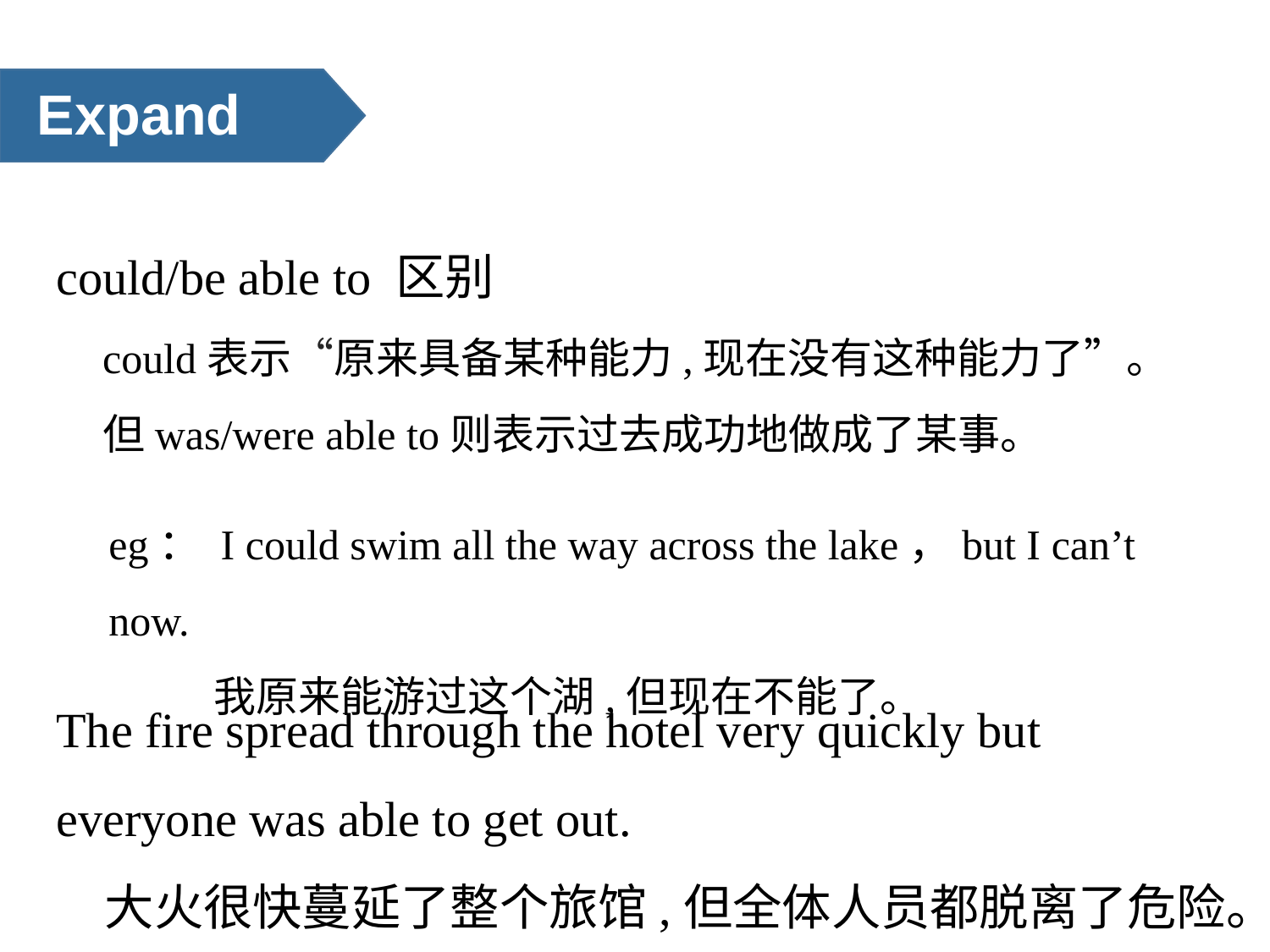

Expand
could/be able to 区别
could表示“原来具备某种能力,现在没有这种能力了”。
但was/were able to则表示过去成功地做成了某事。
eg： I could swim all the way across the lake，but I can’t now.
         我原来能游过这个湖,但现在不能了。
The fire spread through the hotel very quickly but everyone was able to get out.
   大火很快蔓延了整个旅馆,但全体人员都脱离了危险。